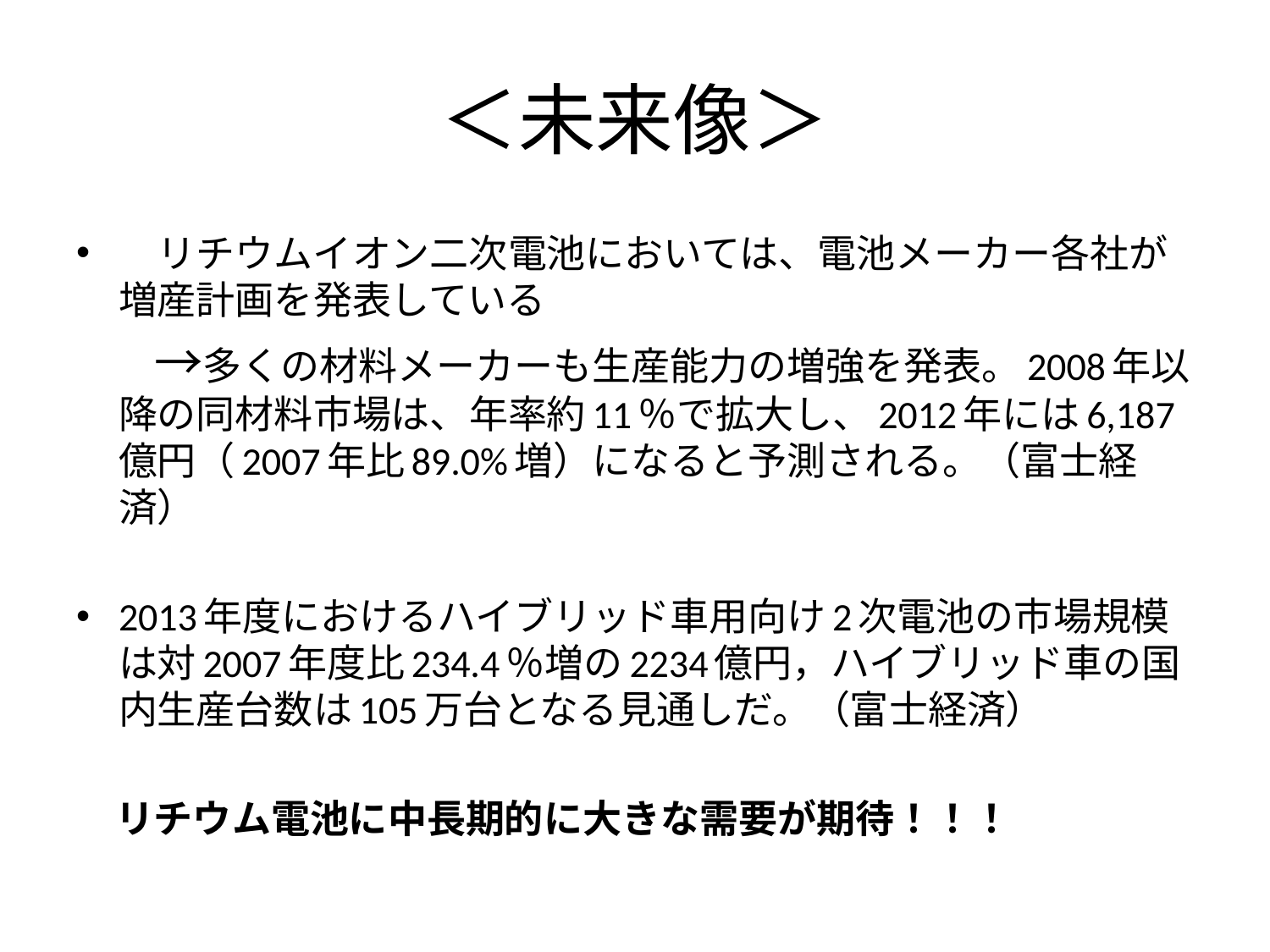

# ＜未来像＞
　リチウムイオン二次電池においては、電池メーカー各社が増産計画を発表している
　　→多くの材料メーカーも生産能力の増強を発表。2008年以降の同材料市場は、年率約11％で拡大し、2012年には6,187億円（2007年比89.0%増）になると予測される。（富士経済）

2013年度におけるハイブリッド車用向け2次電池の市場規模は対2007年度比234.4％増の2234億円，ハイブリッド車の国内生産台数は105万台となる見通しだ。（富士経済）

　リチウム電池に中長期的に大きな需要が期待！！！